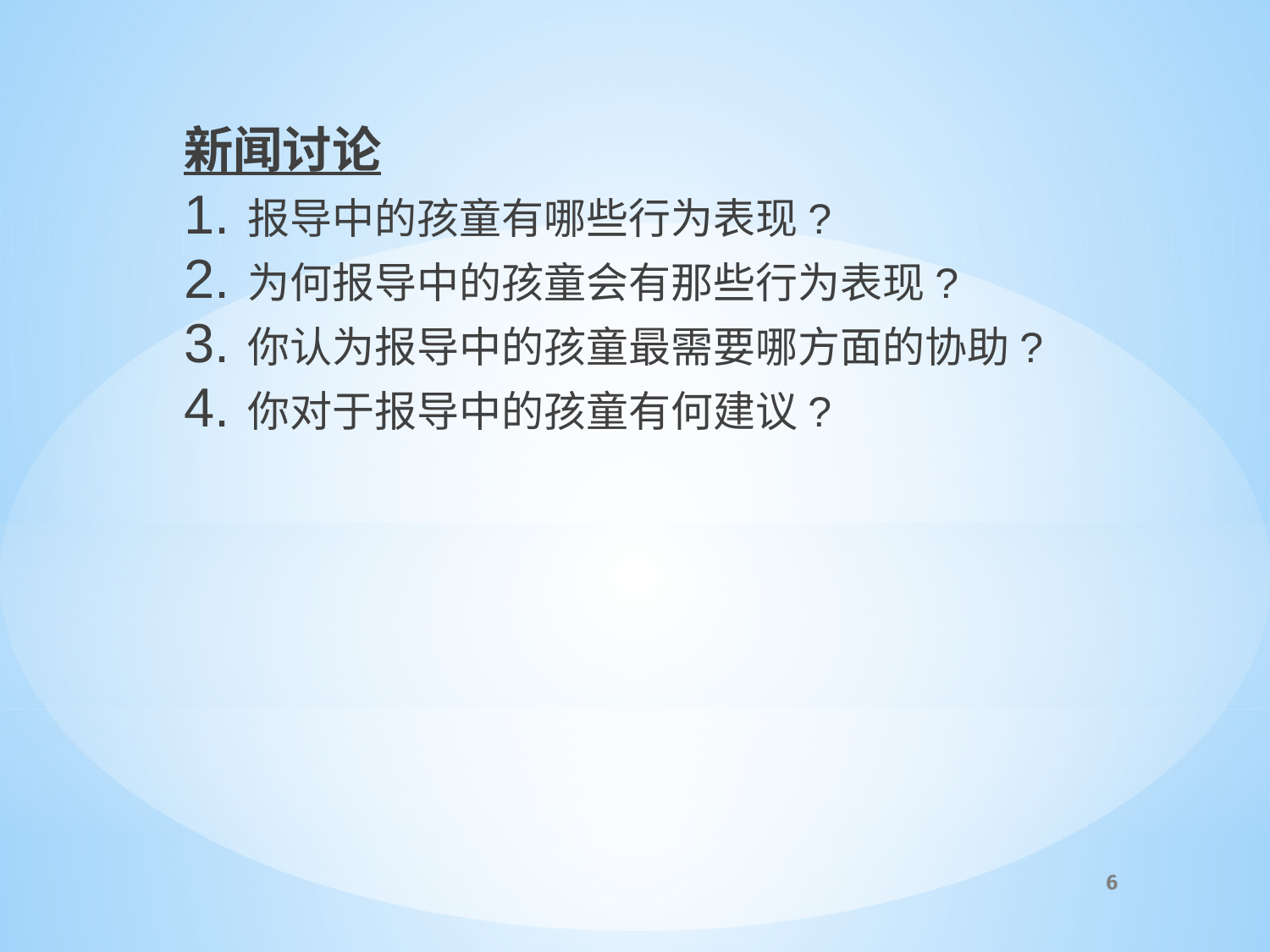

新闻讨论
报导中的孩童有哪些行为表现?
为何报导中的孩童会有那些行为表现?
你认为报导中的孩童最需要哪方面的协助?
你对于报导中的孩童有何建议?
#
6